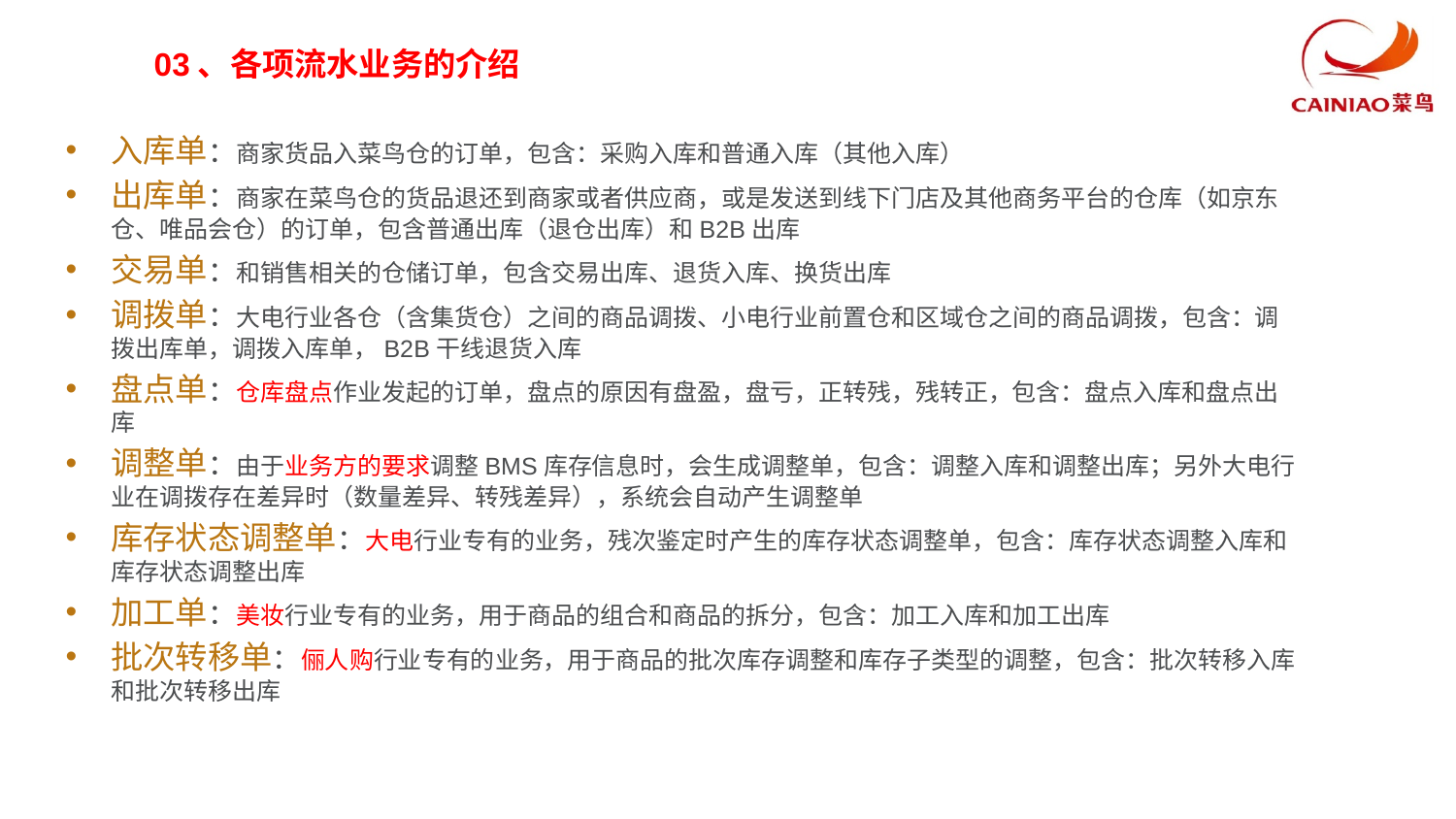

03、各项流水业务的介绍
入库单：商家货品入菜鸟仓的订单，包含：采购入库和普通入库（其他入库）
出库单：商家在菜鸟仓的货品退还到商家或者供应商，或是发送到线下门店及其他商务平台的仓库（如京东仓、唯品会仓）的订单，包含普通出库（退仓出库）和B2B出库
交易单：和销售相关的仓储订单，包含交易出库、退货入库、换货出库
调拨单：大电行业各仓（含集货仓）之间的商品调拨、小电行业前置仓和区域仓之间的商品调拨，包含：调拨出库单，调拨入库单，B2B干线退货入库
盘点单：仓库盘点作业发起的订单，盘点的原因有盘盈，盘亏，正转残，残转正，包含：盘点入库和盘点出库
调整单：由于业务方的要求调整BMS库存信息时，会生成调整单，包含：调整入库和调整出库；另外大电行业在调拨存在差异时（数量差异、转残差异），系统会自动产生调整单
库存状态调整单：大电行业专有的业务，残次鉴定时产生的库存状态调整单，包含：库存状态调整入库和库存状态调整出库
加工单：美妆行业专有的业务，用于商品的组合和商品的拆分，包含：加工入库和加工出库
批次转移单：俪人购行业专有的业务，用于商品的批次库存调整和库存子类型的调整，包含：批次转移入库和批次转移出库